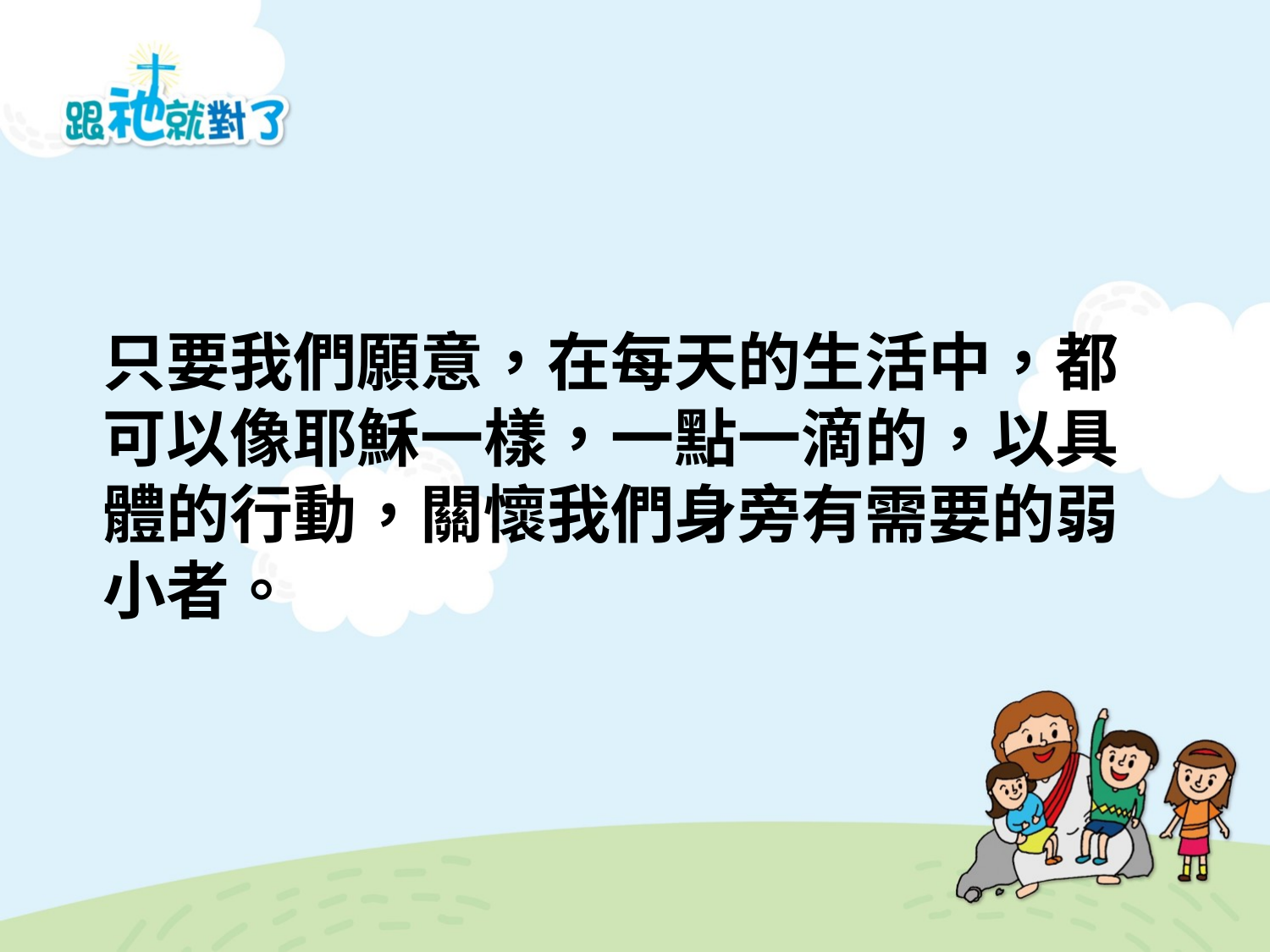

只要我們願意，在每天的生活中，都可以像耶穌一樣，一點一滴的，以具體的行動，關懷我們身旁有需要的弱小者。